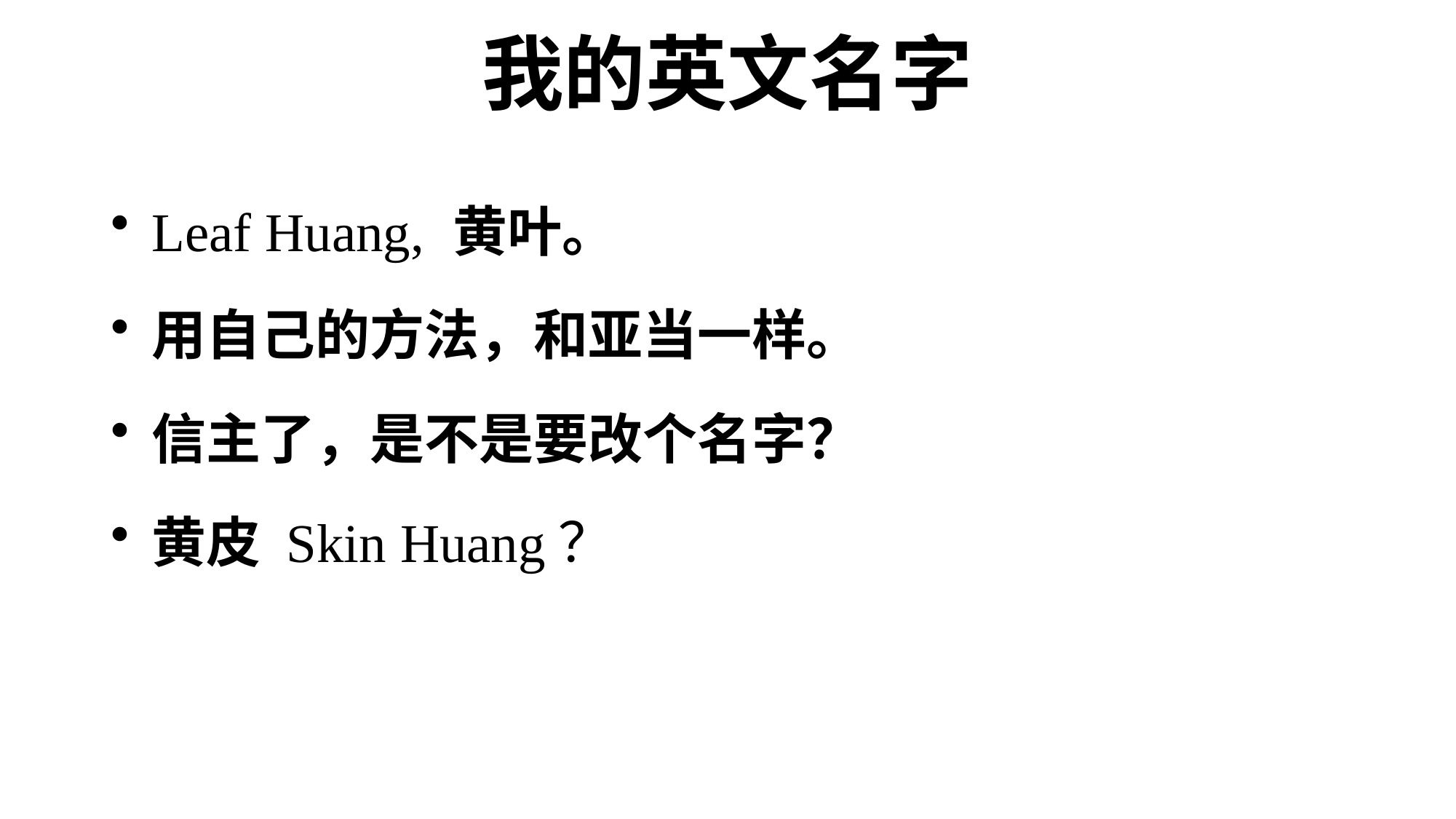

# 我的英文名字
Leaf Huang, 黄叶。
用自己的方法，和亚当一样。
信主了，是不是要改个名字？
黄皮 Skin Huang？